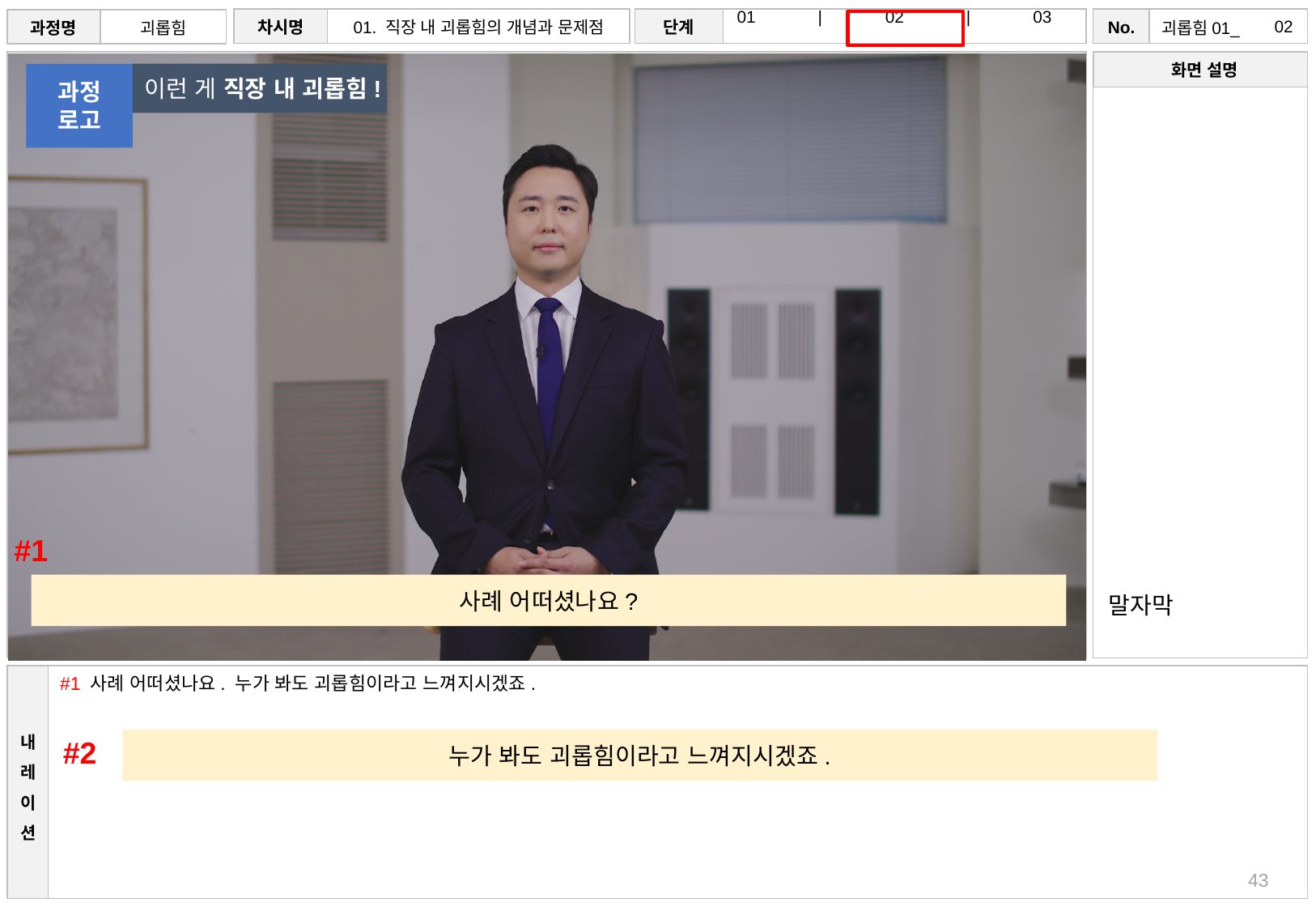

# 02
이런 게 직장 내 괴롭힘!
과정
로고

#1
사례 어떠셨나요?
말자막
#1 사례 어떠셨나요. 누가 봐도 괴롭힘이라고 느껴지시겠죠.
#2
누가 봐도 괴롭힘이라고 느껴지시겠죠.
43